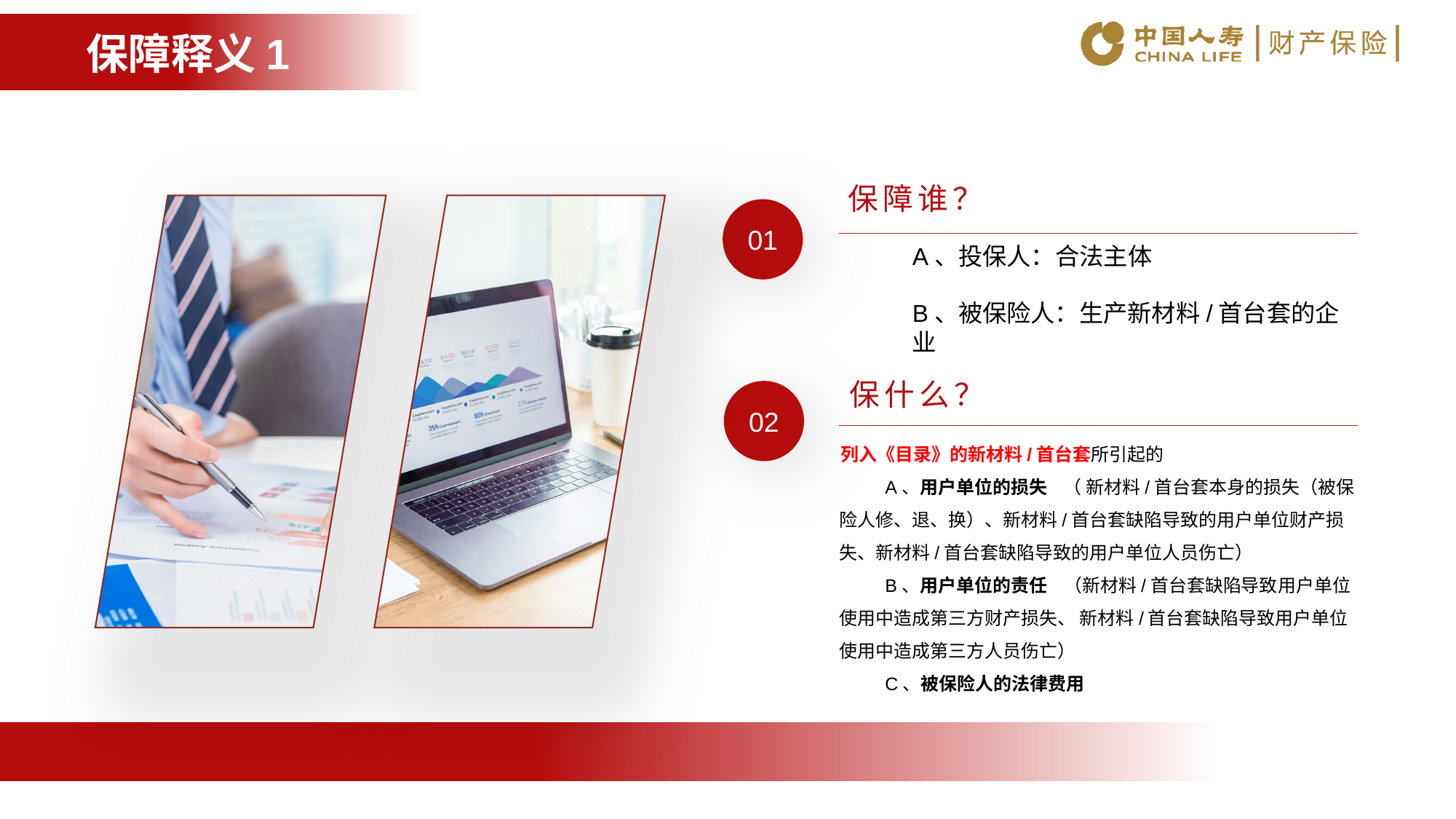

保障释义1
保障谁？

01
A、投保人：合法主体
B、被保险人：生产新材料/首台套的企业
保什么？
02
列入《目录》的新材料/首台套所引起的
         A、用户单位的损失    （ 新材料/首台套本身的损失（被保险人修、退、换）、新材料/首台套缺陷导致的用户单位财产损失、新材料/首台套缺陷导致的用户单位人员伤亡）
         B、用户单位的责任    （新材料/首台套缺陷导致用户单位使用中造成第三方财产损失、 新材料/首台套缺陷导致用户单位使用中造成第三方人员伤亡）
         C、被保险人的法律费用